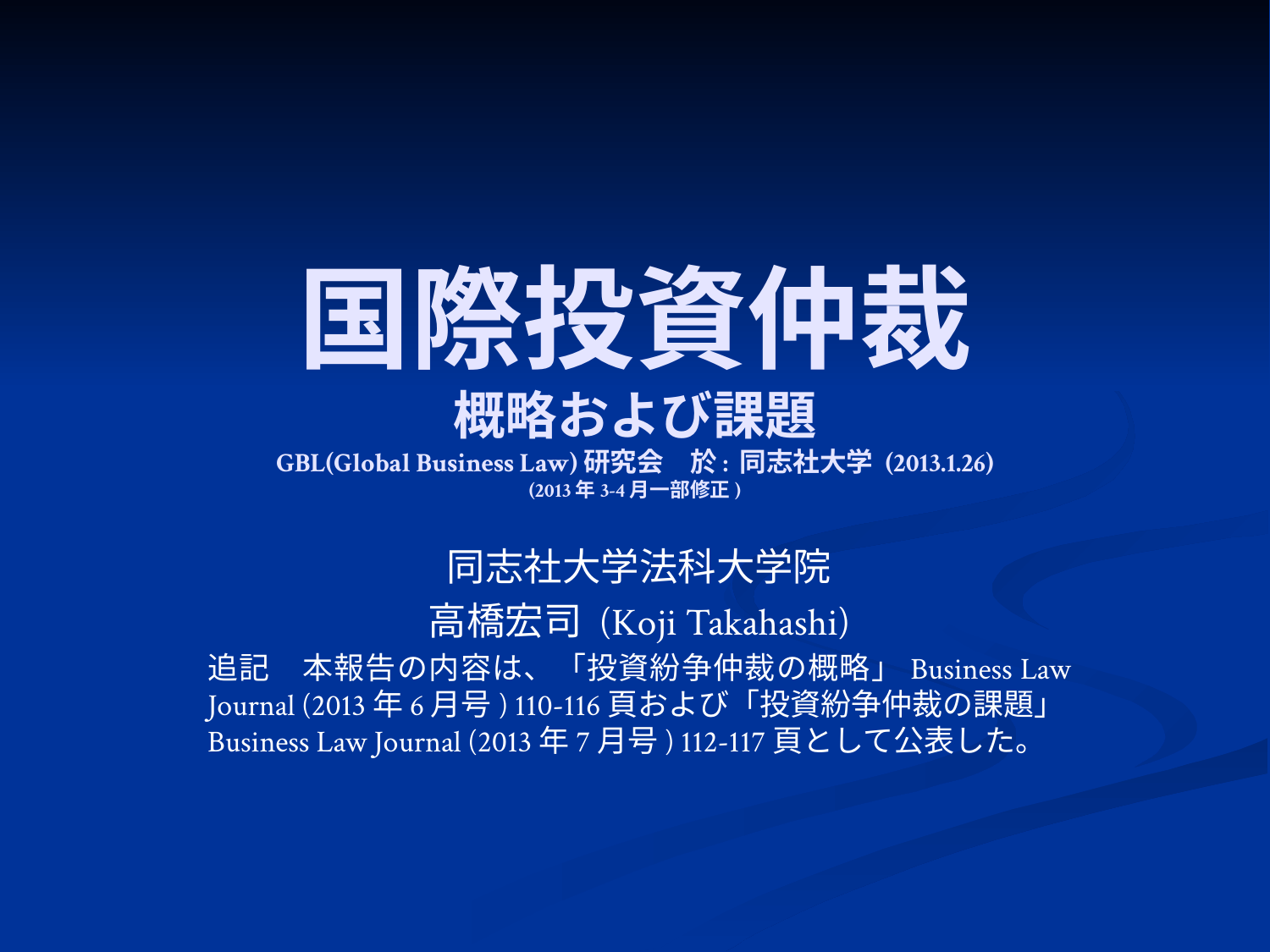

# 国際投資仲裁 概略および課題 GBL(Global Business Law)研究会　於: 同志社大学 (2013.1.26) (2013年3-4月一部修正)
同志社大学法科大学院
高橋宏司 (Koji Takahashi)
追記　本報告の内容は、「投資紛争仲裁の概略」Business Law Journal (2013年6月号) 110-116頁および「投資紛争仲裁の課題」Business Law Journal (2013年7月号) 112-117頁として公表した。